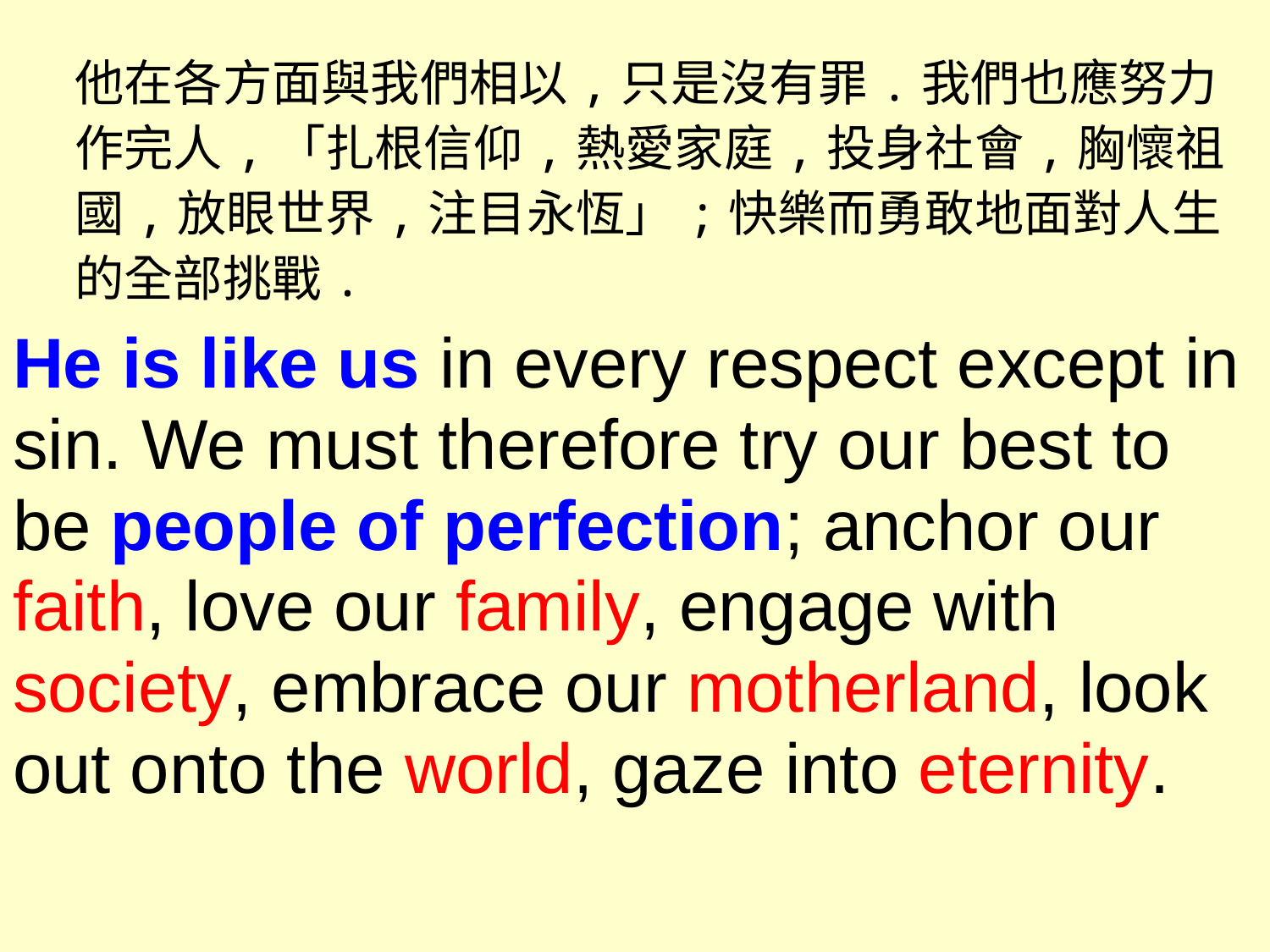

他在各方面與我們相以,只是沒有罪.我們也應努力作完人,「扎根信仰,熱愛家庭,投身社會,胸懷祖國,放眼世界,注目永恆」;快樂而勇敢地面對人生的全部挑戰.
He is like us in every respect except in sin. We must therefore try our best to be people of perfection; anchor our faith, love our family, engage with society, embrace our motherland, look out onto the world, gaze into eternity.